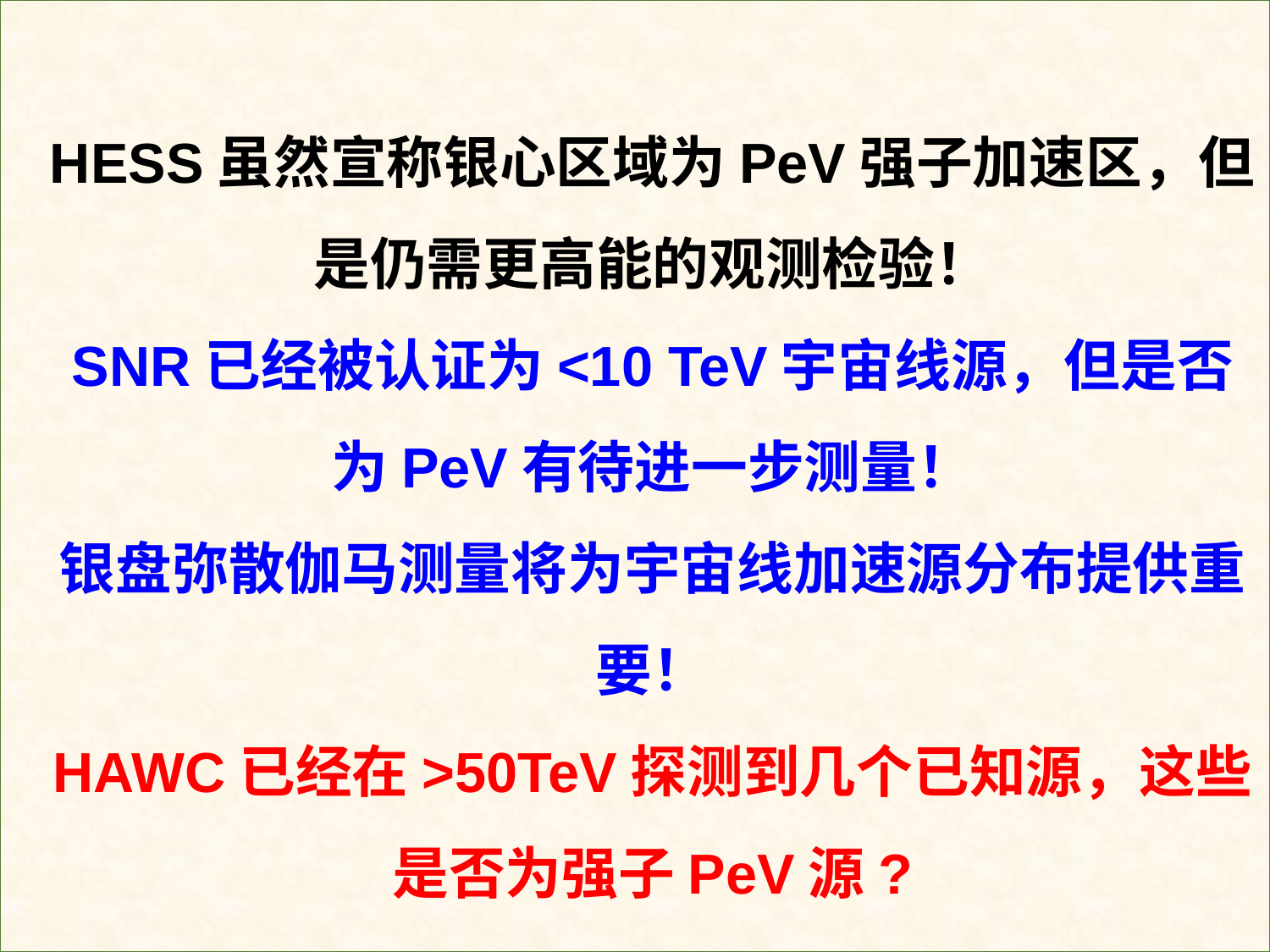

HESS虽然宣称银心区域为PeV强子加速区，但是仍需更高能的观测检验！
SNR已经被认证为<10 TeV宇宙线源，但是否为PeV有待进一步测量！
银盘弥散伽马测量将为宇宙线加速源分布提供重要！
HAWC已经在>50TeV探测到几个已知源，这些是否为强子PeV源?